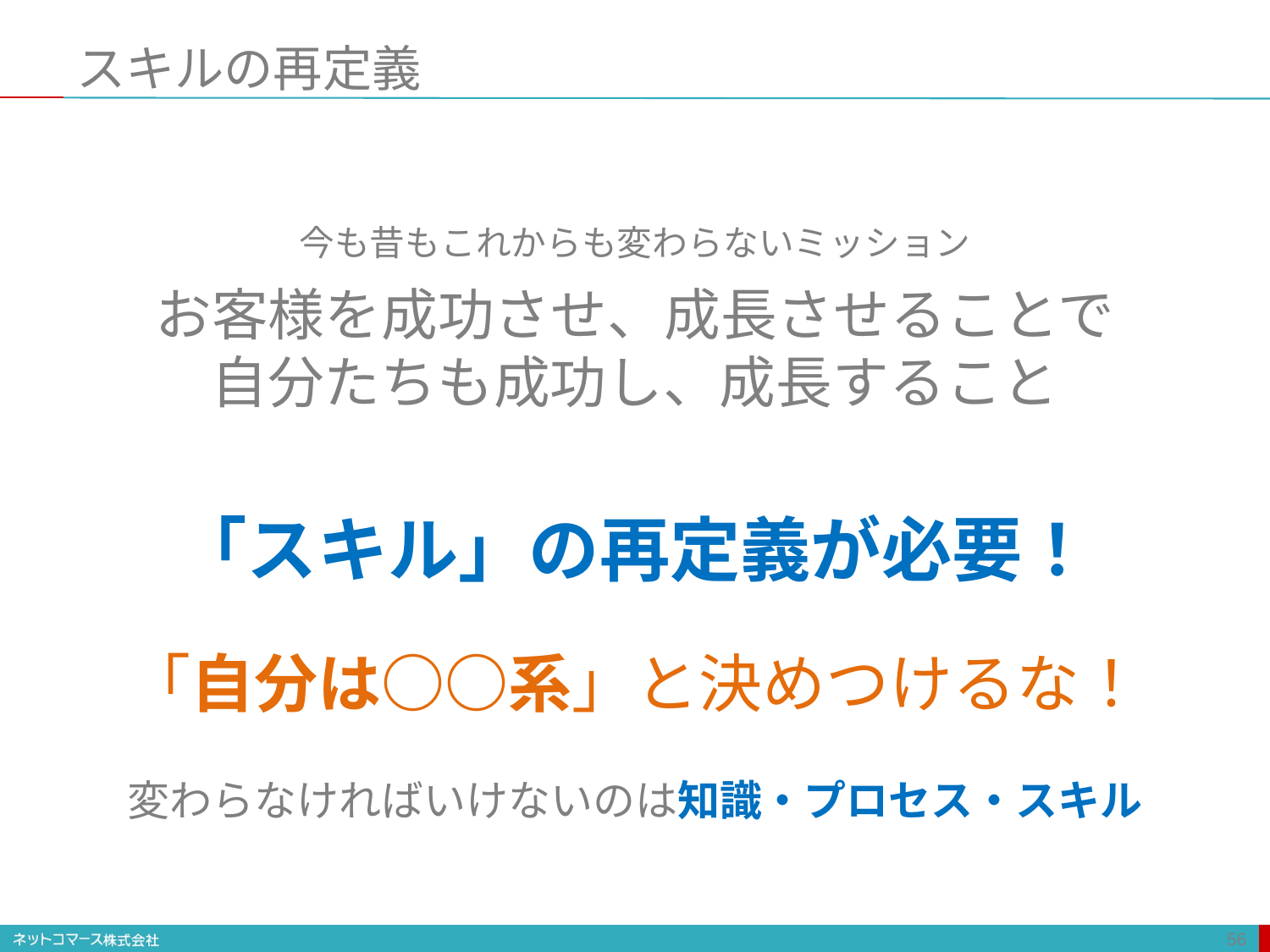

# スキルの再定義
今も昔もこれからも変わらないミッション

お客様を成功させ、成長させることで
自分たちも成功し、成長すること
「スキル」の再定義が必要！
「自分は○○系」と決めつけるな！
変わらなければいけないのは知識・プロセス・スキル
56